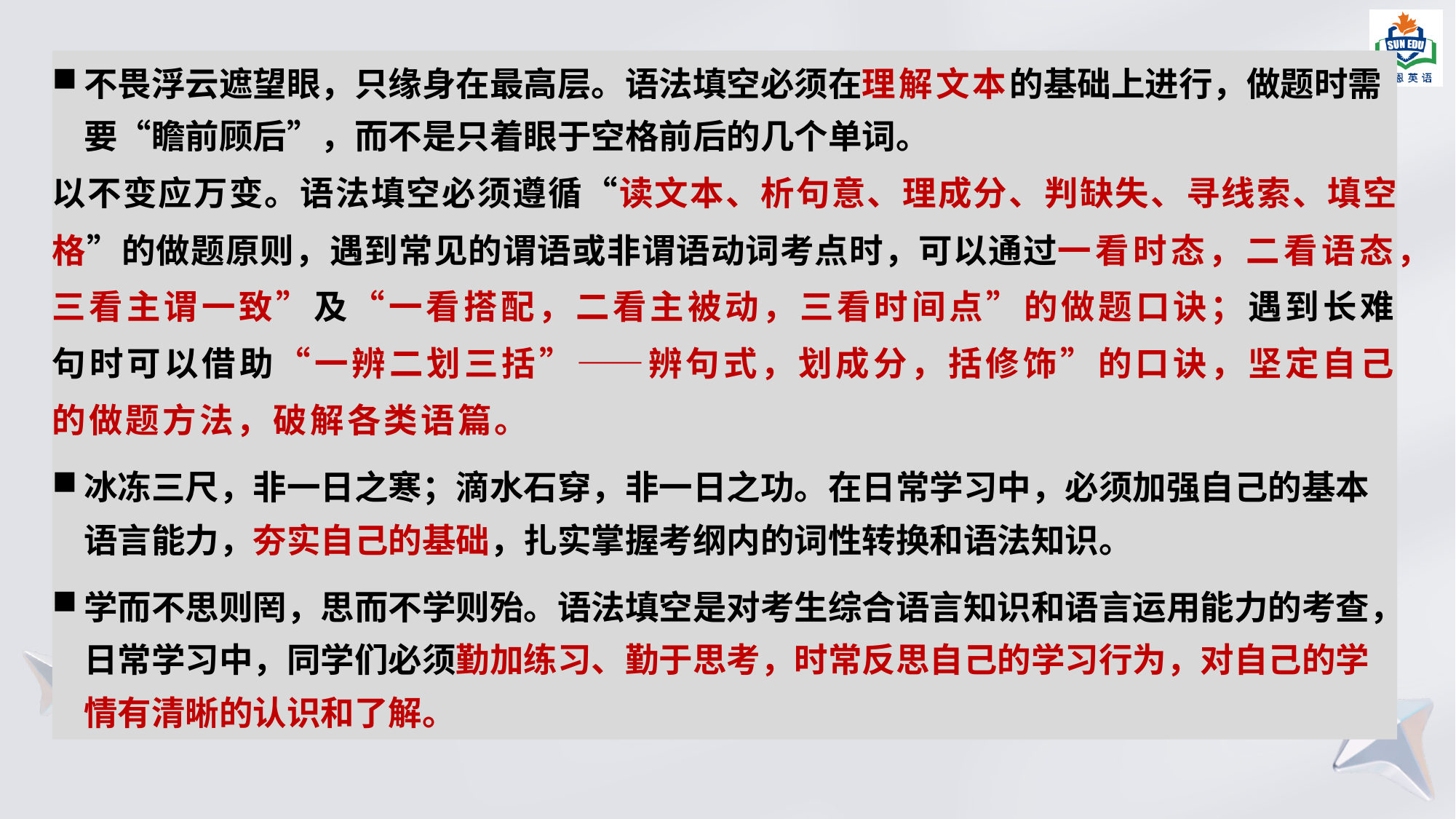

不畏浮云遮望眼，只缘身在最高层。语法填空必须在理解文本的基础上进行，做题时需要“瞻前顾后”，而不是只着眼于空格前后的几个单词。
以不变应万变。语法填空必须遵循“读文本、析句意、理成分、判缺失、寻线索、填空格”的做题原则，遇到常见的谓语或非谓语动词考点时，可以通过一看时态，二看语态，三看主谓一致”及“一看搭配，二看主被动，三看时间点”的做题口诀；遇到长难句时可以借助“一辨二划三括”——辨句式，划成分，括修饰”的口诀，坚定自己的做题方法，破解各类语篇。
冰冻三尺，非一日之寒；滴水石穿，非一日之功。在日常学习中，必须加强自己的基本语言能力，夯实自己的基础，扎实掌握考纲内的词性转换和语法知识。
学而不思则罔，思而不学则殆。语法填空是对考生综合语言知识和语言运用能力的考查，日常学习中，同学们必须勤加练习、勤于思考，时常反思自己的学习行为，对自己的学情有清晰的认识和了解。
28